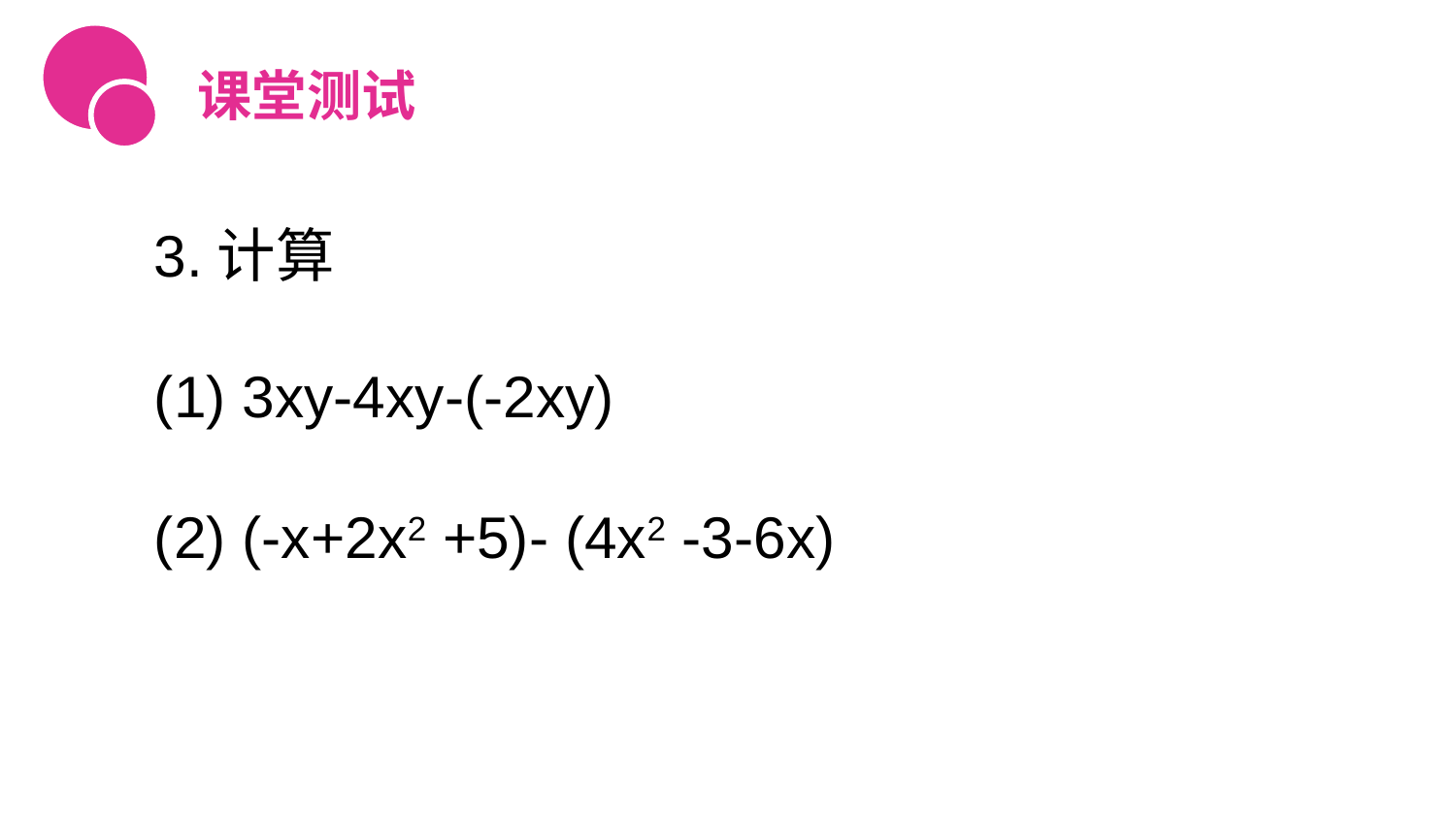

课堂测试
3.计算
(1) 3xy-4xy-(-2xy)
(2) (-x+2x2 +5)- (4x2 -3-6x)